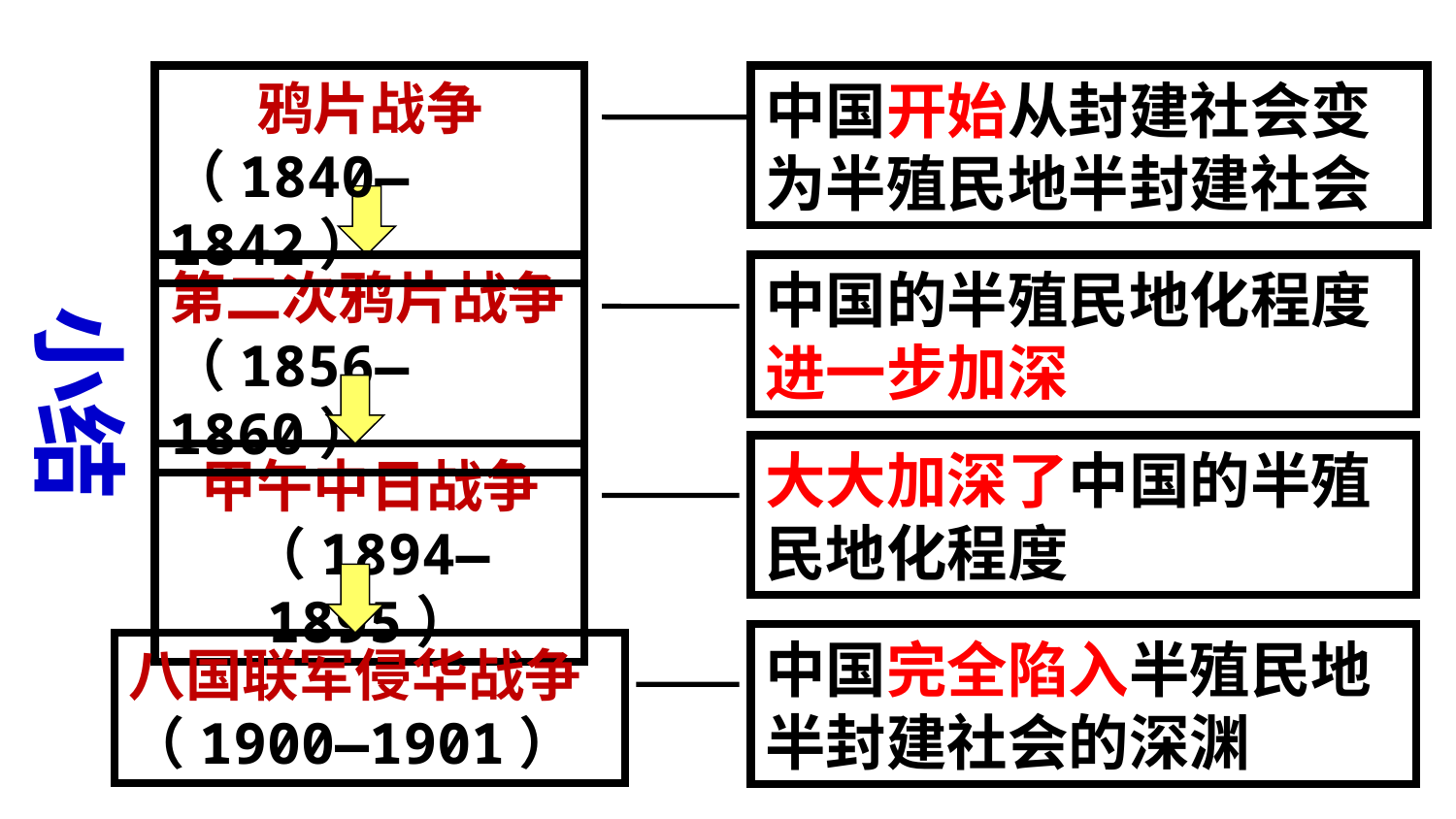

鸦片战争
（1840—1842）
中国开始从封建社会变为半殖民地半封建社会
小结

第二次鸦片战争（1856—1860）
中国的半殖民地化程度
进一步加深

大大加深了中国的半殖民地化程度
甲午中日战争（1894—1895）

中国完全陷入半殖民地
半封建社会的深渊
八国联军侵华战争
（1900—1901）